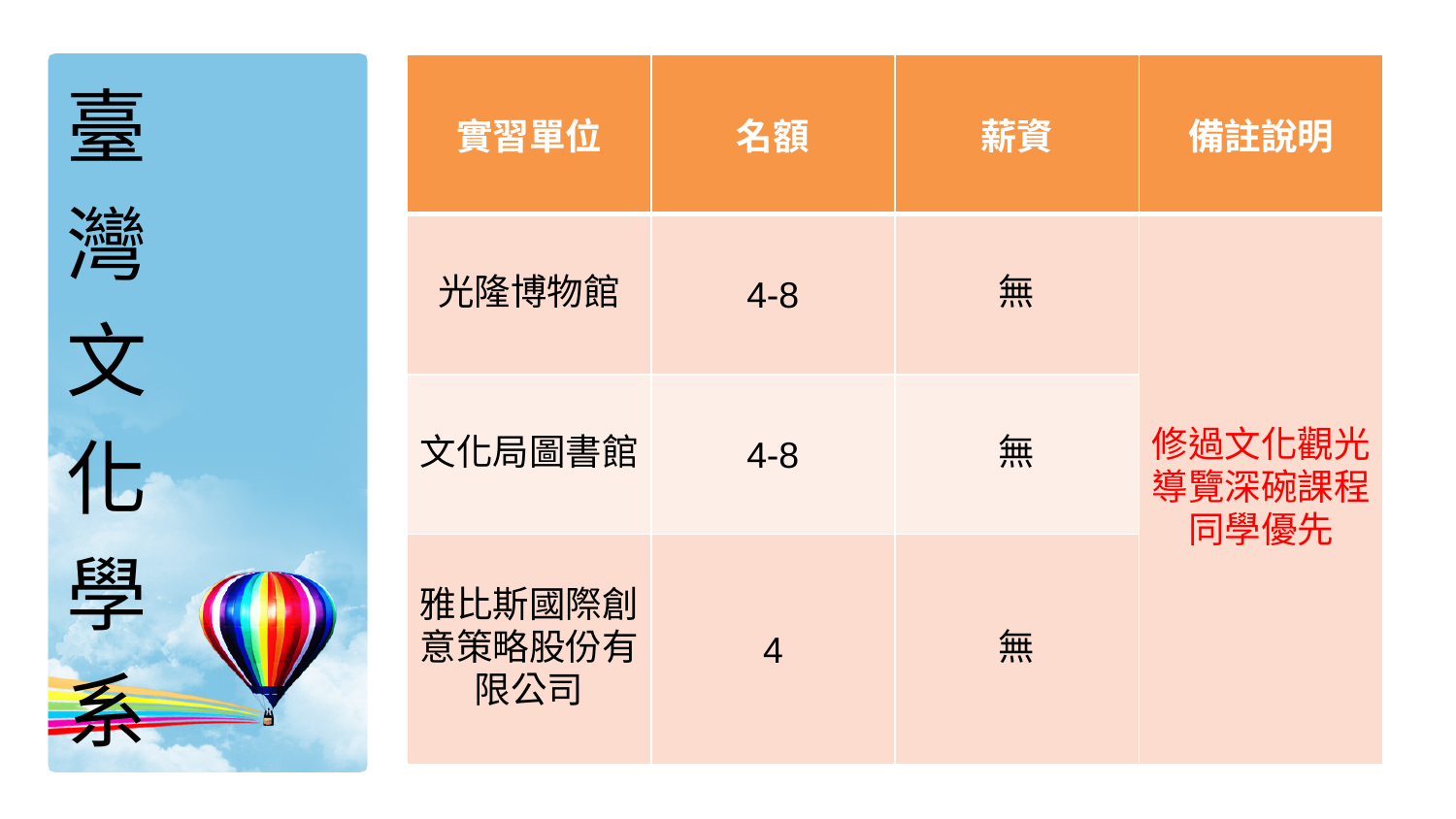

# 臺灣文化學系
| 實習單位 | 名額 | 薪資 | 備註說明 |
| --- | --- | --- | --- |
| 光隆博物館 | 4-8 | 無 | 修過文化觀光導覽深碗課程同學優先 |
| 文化局圖書館 | 4-8 | 無 |  |
| 雅比斯國際創意策略股份有限公司 | 4 | 無 |  |